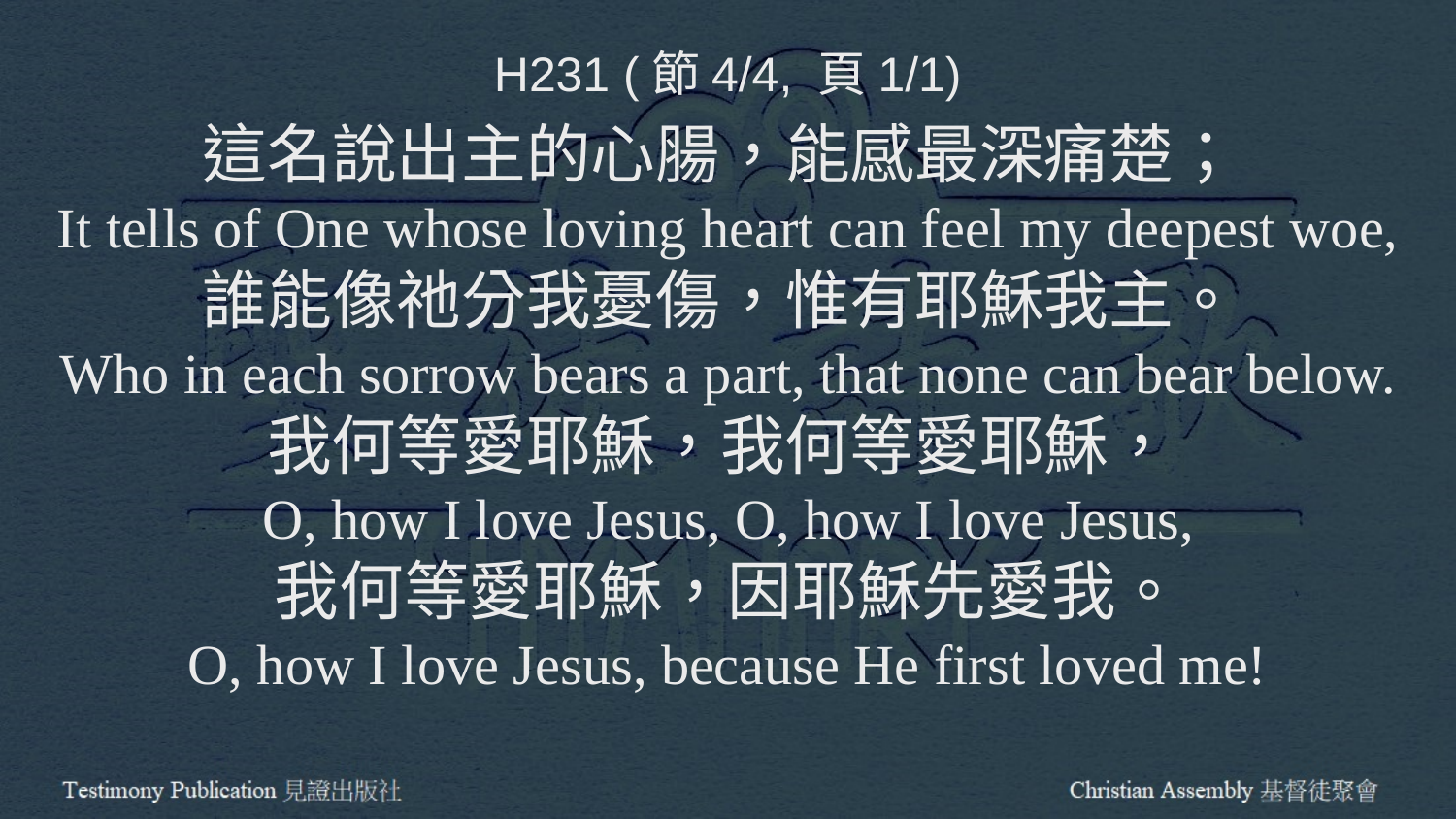

H231 (節4/4, 頁1/1)
這名說出主的心腸，能感最深痛楚；
It tells of One whose loving heart can feel my deepest woe,
誰能像祂分我憂傷，惟有耶穌我主。
Who in each sorrow bears a part, that none can bear below.
我何等愛耶穌，我何等愛耶穌，
O, how I love Jesus, O, how I love Jesus,
我何等愛耶穌，因耶穌先愛我。
O, how I love Jesus, because He first loved me!